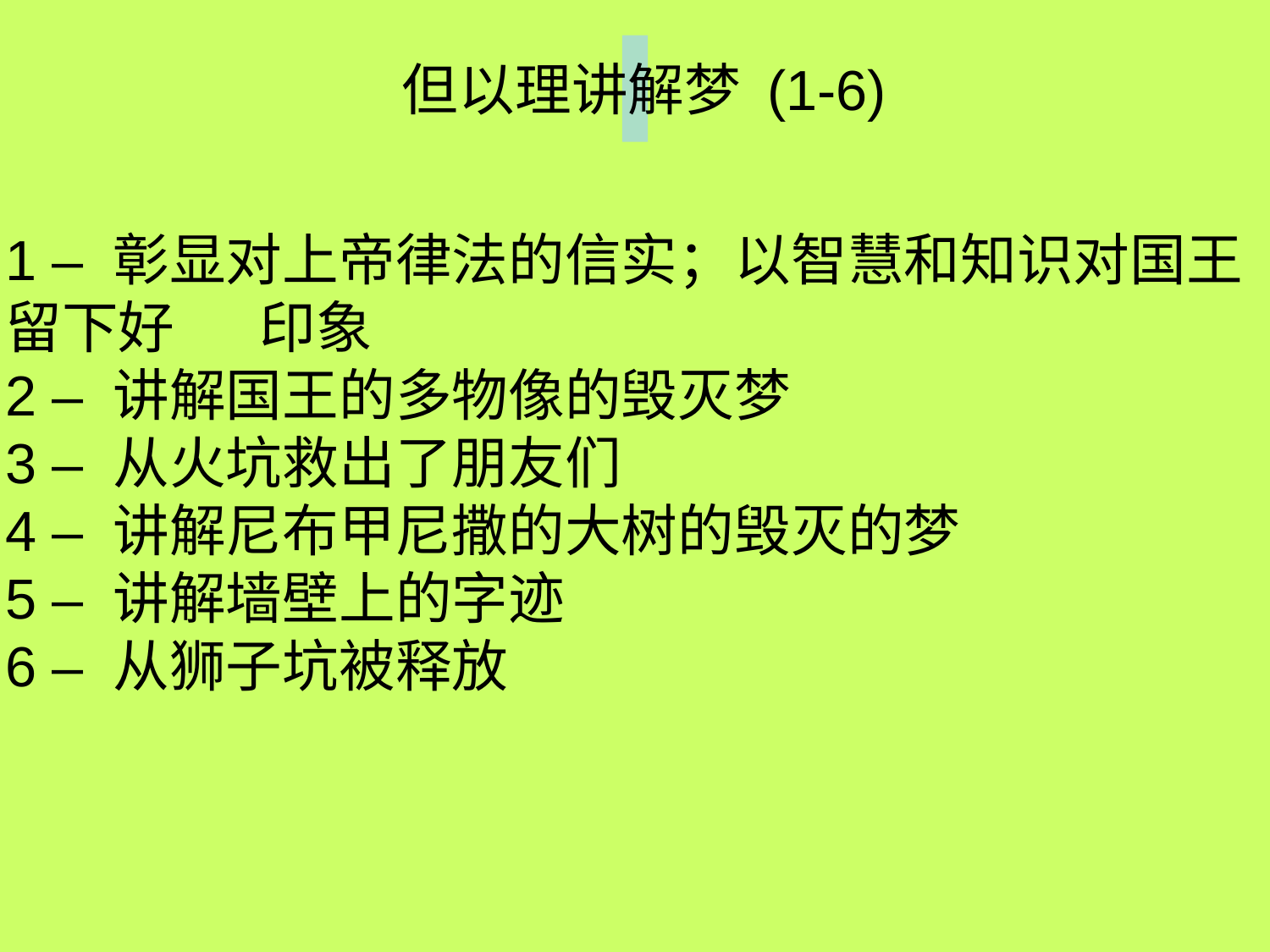

但以理讲解梦 (1-6)
1 – 彰显对上帝律法的信实；以智慧和知识对国王留下好	印象
2 – 讲解国王的多物像的毁灭梦
3 – 从火坑救出了朋友们
4 – 讲解尼布甲尼撒的大树的毁灭的梦
5 – 讲解墙壁上的字迹
6 – 从狮子坑被释放